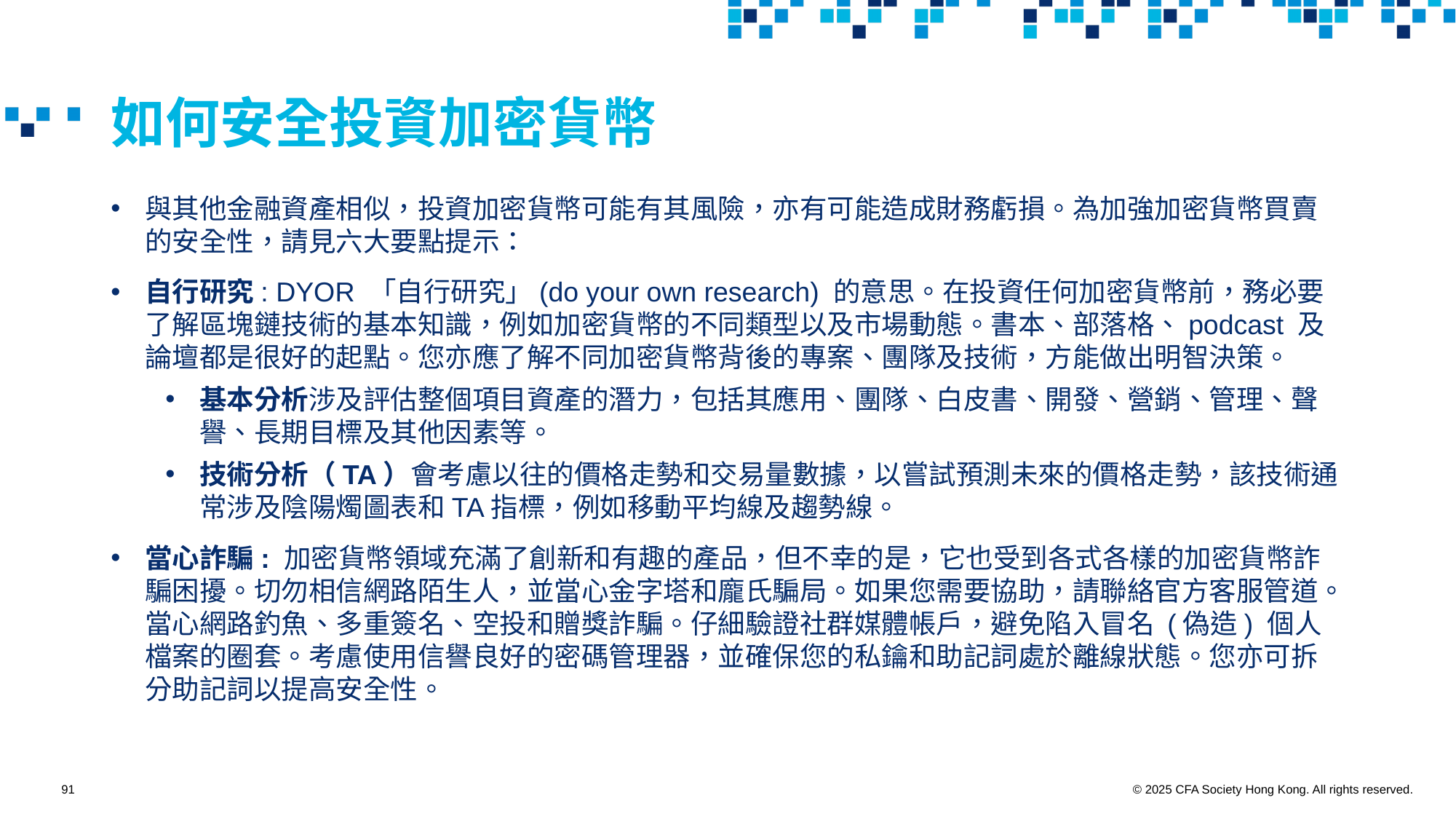

# 如何安全投資加密貨幣
與其他金融資產相似，投資加密貨幣可能有其風險，亦有可能造成財務虧損。為加強加密貨幣買賣的安全性，請見六大要點提示：
自行研究: DYOR 「自行研究」(do your own research) 的意思。在投資任何加密貨幣前，務必要了解區塊鏈技術的基本知識，例如加密貨幣的不同類型以及市場動態。書本、部落格、podcast 及論壇都是很好的起點。您亦應了解不同加密貨幣背後的專案、團隊及技術，方能做出明智決策。
基本分析涉及評估整個項目資產的潛力，包括其應用、團隊、白皮書、開發、營銷、管理、聲譽、長期目標及其他因素等。
技術分析（TA）會考慮以往的價格走勢和交易量數據，以嘗試預測未來的價格走勢，該技術通常涉及陰陽燭圖表和TA指標，例如移動平均線及趨勢線。
當心詐騙: 加密貨幣領域充滿了創新和有趣的產品，但不幸的是，它也受到各式各樣的加密貨幣詐騙困擾。切勿相信網路陌生人，並當心金字塔和龐氏騙局。如果您需要協助，請聯絡官方客服管道。當心網路釣魚、多重簽名、空投和贈獎詐騙。仔細驗證社群媒體帳戶，避免陷入冒名 (偽造) 個人檔案的圈套。考慮使用信譽良好的密碼管理器，並確保您的私鑰和助記詞處於離線狀態。您亦可拆分助記詞以提高安全性。

91
© 2025 CFA Society Hong Kong. All rights reserved.